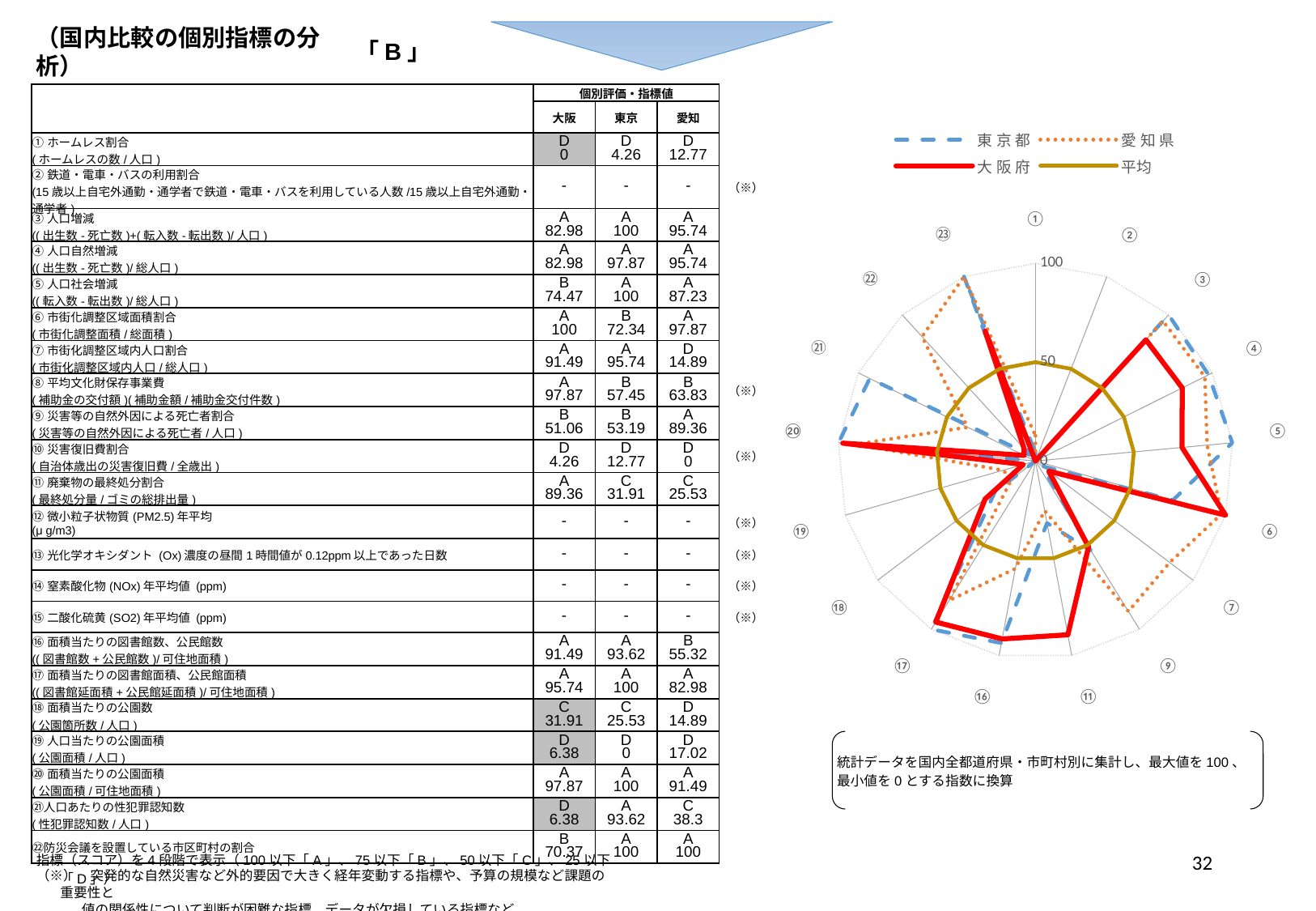

（国内比較の個別指標の分析）
「B」
|  | 個別評価・指標値 |  |  |  |
| --- | --- | --- | --- | --- |
|  | 大阪 | 東京 | 愛知 |  |
| ①ホームレス割合 (ホームレスの数/人口) | D 0 | D 4.26 | D 12.77 |  |
| ②鉄道・電車・バスの利用割合 (15歳以上自宅外通勤・通学者で鉄道・電車・バスを利用している人数/15歳以上自宅外通勤・通学者) | - | - | - | （※） |
| ③人口増減 ((出生数-死亡数)+(転入数-転出数)/人口) | A 82.98 | A 100 | A 95.74 |  |
| ④人口自然増減 ((出生数-死亡数)/総人口) | A 82.98 | A 97.87 | A 95.74 |  |
| ⑤人口社会増減 ((転入数-転出数)/総人口) | B 74.47 | A 100 | A 87.23 |  |
| ⑥市街化調整区域面積割合 (市街化調整面積/総面積) | A 100 | B 72.34 | A 97.87 |  |
| ⑦市街化調整区域内人口割合 (市街化調整区域内人口/総人口) | A 91.49 | A 95.74 | D 14.89 |  |
| ⑧平均文化財保存事業費 (補助金の交付額)(補助金額/補助金交付件数) | A 97.87 | B 57.45 | B 63.83 | （※） |
| ⑨災害等の自然外因による死亡者割合 (災害等の自然外因による死亡者/人口) | B 51.06 | B 53.19 | A 89.36 |  |
| ⑩災害復旧費割合 (自治体歳出の災害復旧費/全歳出) | D 4.26 | D 12.77 | D 0 | （※） |
| ⑪廃棄物の最終処分割合 (最終処分量/ゴミの総排出量) | A 89.36 | C 31.91 | C 25.53 |  |
| ⑫微小粒子状物質(PM2.5)年平均 (μ g/m3) | - | - | - | （※） |
| ⑬光化学オキシダント (Ox)濃度の昼間1時間値が0.12ppm以上であった日数 | - | - | - | （※） |
| ⑭窒素酸化物(NOx)年平均値 (ppm) | - | - | - | （※） |
| ⑮二酸化硫黄(SO2)年平均値 (ppm) | - | - | - | （※） |
| ⑯面積当たりの図書館数、公民館数 ((図書館数+公民館数)/可住地面積) | A 91.49 | A 93.62 | B 55.32 |  |
| ⑰面積当たりの図書館面積、公民館面積 ((図書館延面積+公民館延面積)/可住地面積) | A 95.74 | A 100 | A 82.98 |  |
| ⑱面積当たりの公園数 (公園箇所数/人口) | C 31.91 | C 25.53 | D 14.89 |  |
| ⑲人口当たりの公園面積 (公園面積/人口) | D 6.38 | D 0 | D 17.02 |  |
| ⑳面積当たりの公園面積 (公園面積/可住地面積) | A 97.87 | A 100 | A 91.49 |  |
| ㉑人口あたりの性犯罪認知数 (性犯罪認知数/人口) | D 6.38 | A 93.62 | C 38.3 |  |
| ㉒防災会議を設置している市区町村の割合 | B 70.37 | A 100 | A 100 |  |

### Chart

| Category | 東 京 都 | 愛 知 県 | 大 阪 府 | 平均 |
|---|---|---|---|---|
| ① | 4.26 | 12.77 | 0.0 | 50.0 |
| ② | 0.0 | 0.0 | 0.0 | 50.0 |
| ③ | 100.0 | 95.74 | 82.98 | 50.0 |
| ④ | 97.87 | 95.74 | 82.98 | 50.0 |
| ⑤ | 100.0 | 87.23 | 74.47 | 50.0 |
| ⑥ | 72.34 | 97.87 | 100.0 | 50.0 |
| ⑦ | 4.26 | 85.11 | 8.51 | 50.0 |
| ⑨ | 53.19 | 89.36 | 51.06 | 50.0 |
| ⑪ | 31.91 | 25.53 | 89.36 | 50.0 |
| ⑯ | 93.62 | 55.32 | 91.49 | 50.0 |
| ⑰ | 100.0 | 82.98 | 95.74 | 50.0 |
| ⑱ | 25.53 | 14.89 | 31.91 | 50.0 |
| ⑲ | 0.0 | 17.02 | 6.38 | 50.0 |
| ⑳ | 100.0 | 91.49 | 97.87 | 50.0 |
| ㉑ | 93.62 | 38.3 | 6.38 | 50.0 |
| ㉒ | 4.26 | 85.11 | 8.51 | 50.0 |
| ㉓ | 100.0 | 100.0 | 70.37 | 50.0 |
統計データを国内全都道府県・市町村別に集計し、最大値を100、最小値を0とする指数に換算
32
指標（スコア）を4段階で表示（100以下「A」、75以下「B」、50以下「C」、25以下「D」）
（※）　突発的な自然災害など外的要因で大きく経年変動する指標や、予算の規模など課題の重要性と
　　      値の関係性について判断が困難な指標、データが欠損している指標など